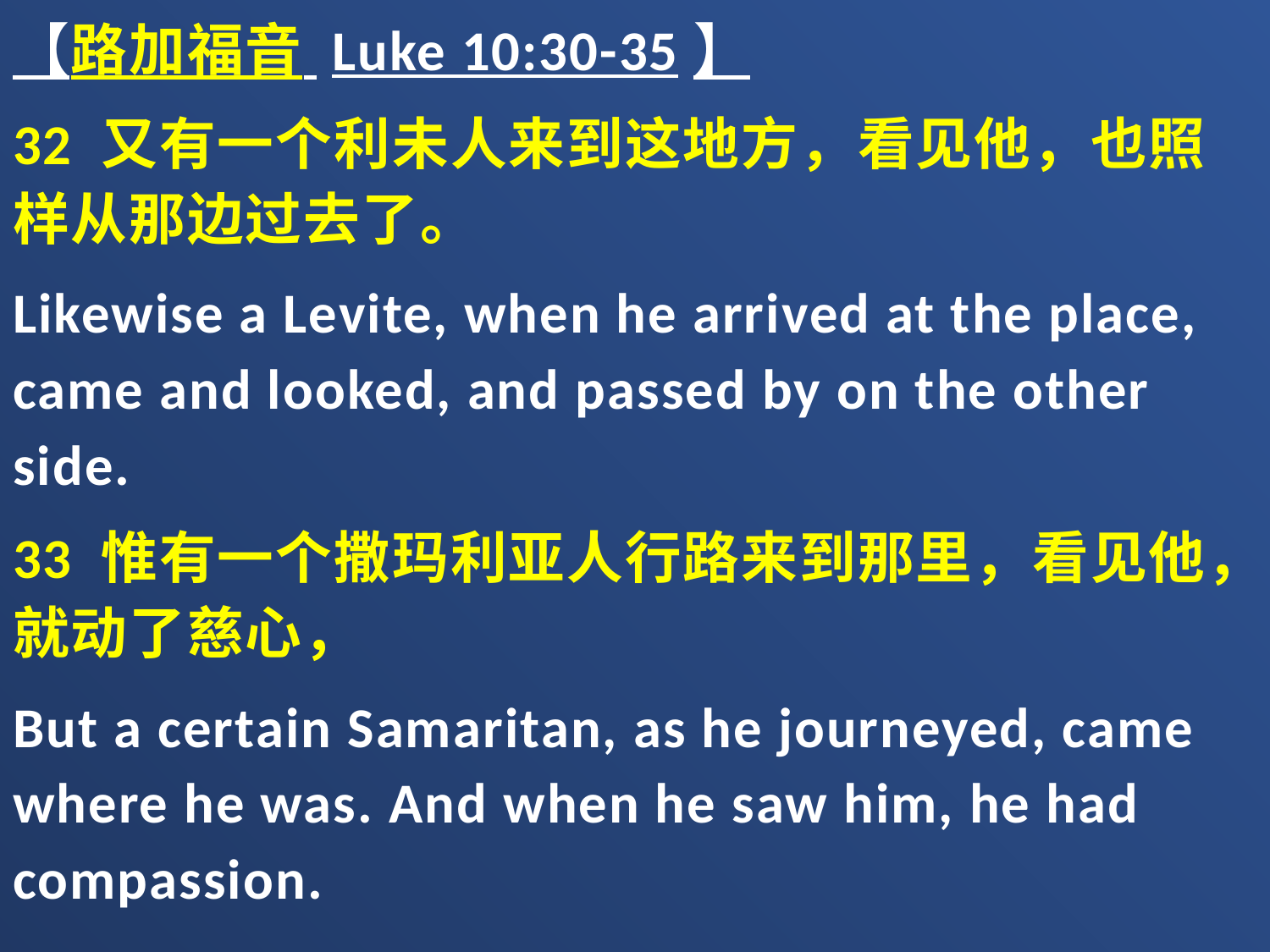

【路加福音 Luke 10:30-35】
32 又有一个利未人来到这地方，看见他，也照样从那边过去了。
Likewise a Levite, when he arrived at the place, came and looked, and passed by on the other side.
33 惟有一个撒玛利亚人行路来到那里，看见他，就动了慈心，
But a certain Samaritan, as he journeyed, came where he was. And when he saw him, he had compassion.